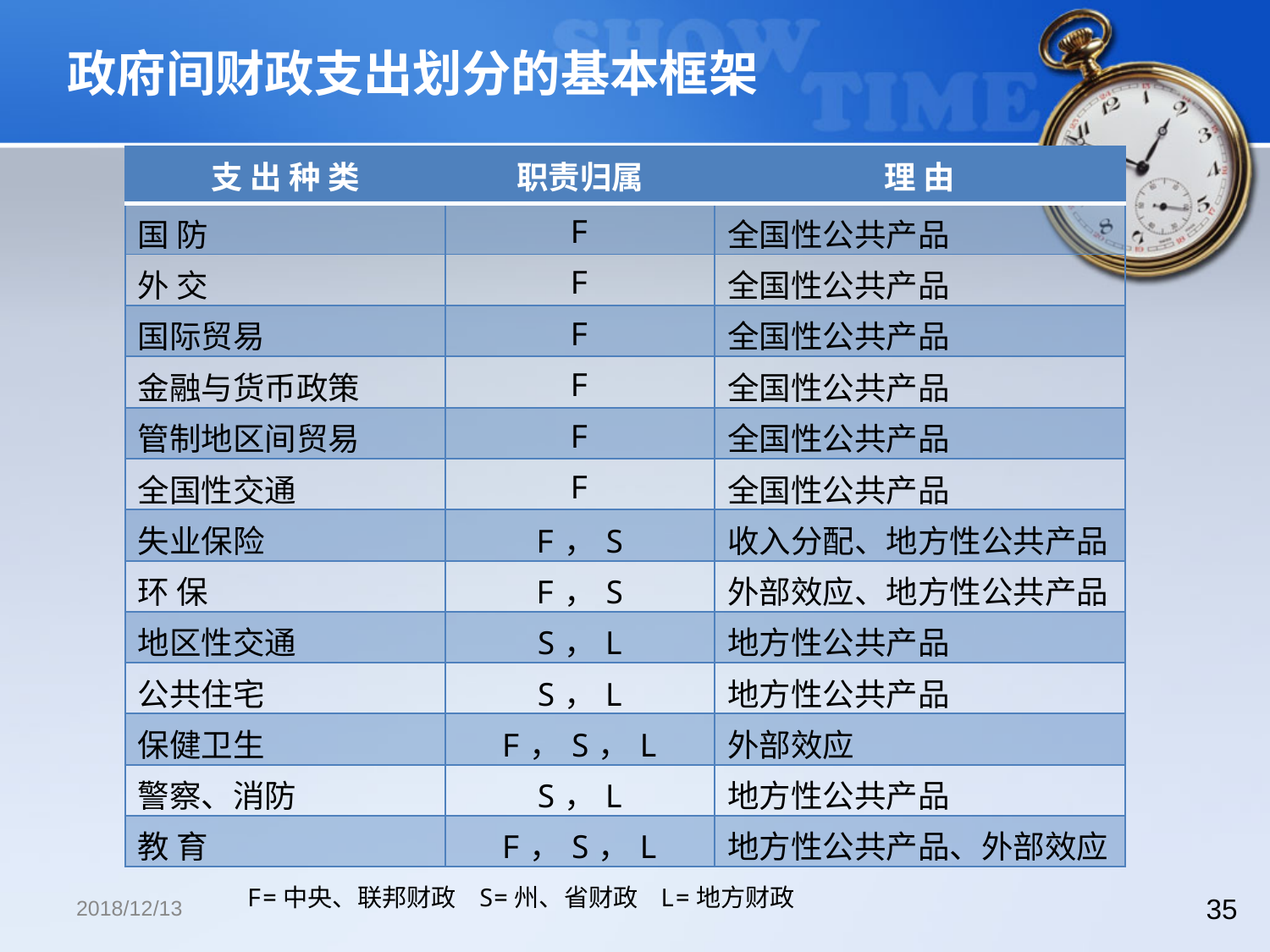

政府间财政支出划分的基本框架
| 支 出 种 类 | 职责归属 | 理 由 |
| --- | --- | --- |
| 国 防 | F | 全国性公共产品 |
| 外 交 | F | 全国性公共产品 |
| 国际贸易 | F | 全国性公共产品 |
| 金融与货币政策 | F | 全国性公共产品 |
| 管制地区间贸易 | F | 全国性公共产品 |
| 全国性交通 | F | 全国性公共产品 |
| 失业保险 | F，S | 收入分配、地方性公共产品 |
| 环 保 | F，S | 外部效应、地方性公共产品 |
| 地区性交通 | S，L | 地方性公共产品 |
| 公共住宅 | S，L | 地方性公共产品 |
| 保健卫生 | F，S，L | 外部效应 |
| 警察、消防 | S，L | 地方性公共产品 |
| 教 育 | F，S，L | 地方性公共产品、外部效应 |
F=中央、联邦财政   S=州、省财政   L=地方财政
2018/12/13
35